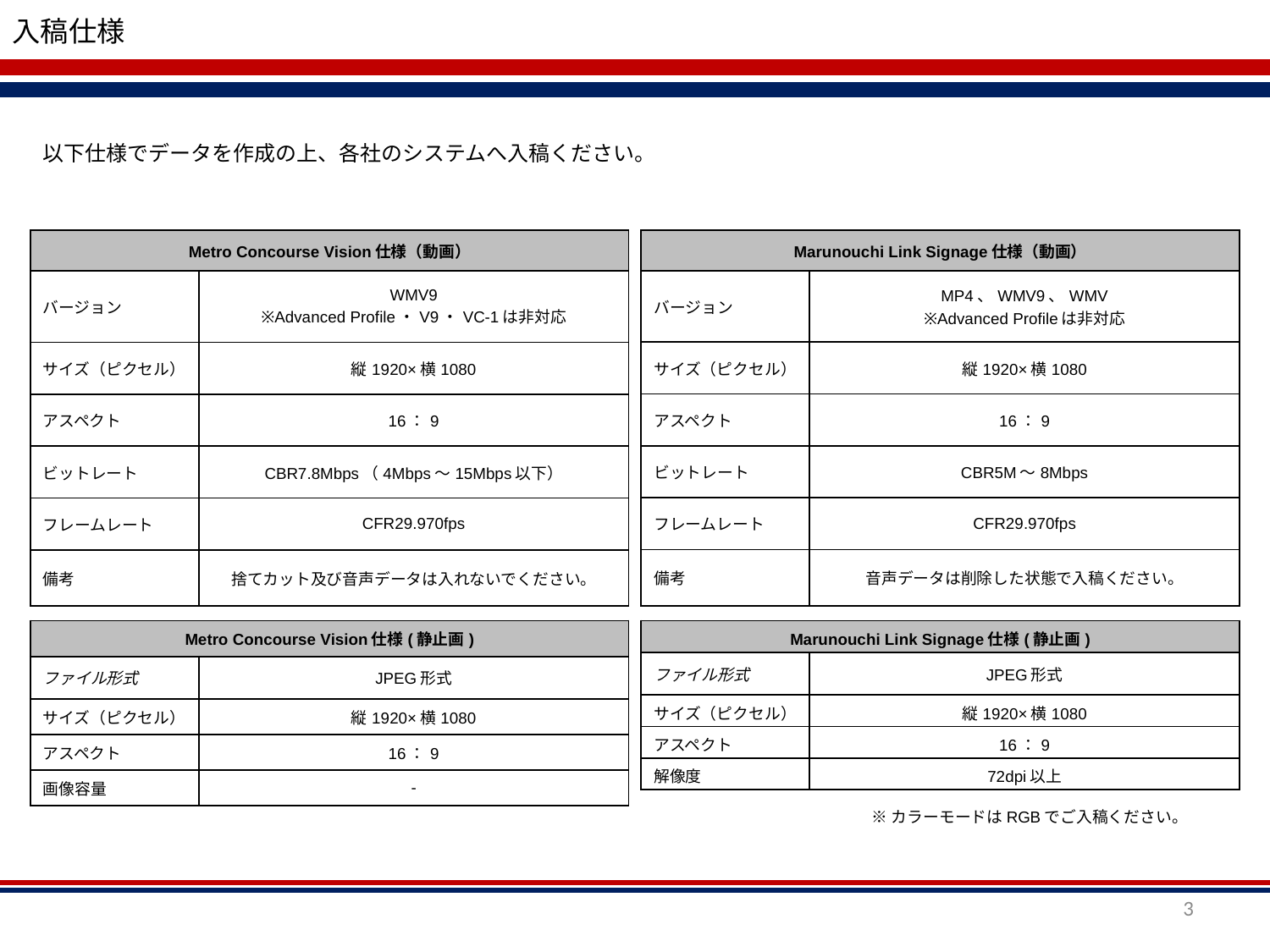

入稿仕様

以下仕様でデータを作成の上、各社のシステムへ入稿ください。
| Metro Concourse Vision仕様（動画） |  |
| --- | --- |
| バージョン | WMV9 ※Advanced Profile・V9・VC-1は非対応 |
| サイズ（ピクセル） | 縦1920×横1080 |
| アスペクト | 16：9 |
| ビットレート | CBR7.8Mbps（4Mbps～15Mbps以下） |
| フレームレート | CFR29.970fps |
| 備考 | 捨てカット及び音声データは入れないでください。 |
| Marunouchi Link Signage仕様（動画） |  |
| --- | --- |
| バージョン | MP4、WMV9、WMV ※Advanced Profileは非対応 |
| サイズ（ピクセル） | 縦1920×横1080 |
| アスペクト | 16：9 |
| ビットレート | CBR5M～8Mbps |
| フレームレート | CFR29.970fps |
| 備考 | 音声データは削除した状態で入稿ください。 |
| Metro Concourse Vision仕様(静止画) |  |
| --- | --- |
| ファイル形式 | JPEG形式 |
| サイズ（ピクセル） | 縦1920×横1080 |
| アスペクト | 16：9 |
| 画像容量 | - |
| Marunouchi Link Signage仕様(静止画) |  |
| --- | --- |
| ファイル形式 | JPEG形式 |
| サイズ（ピクセル） | 縦1920×横1080 |
| アスペクト | 16：9 |
| 解像度 | 72dpi以上 |
※カラーモードはRGBでご入稿ください。
3